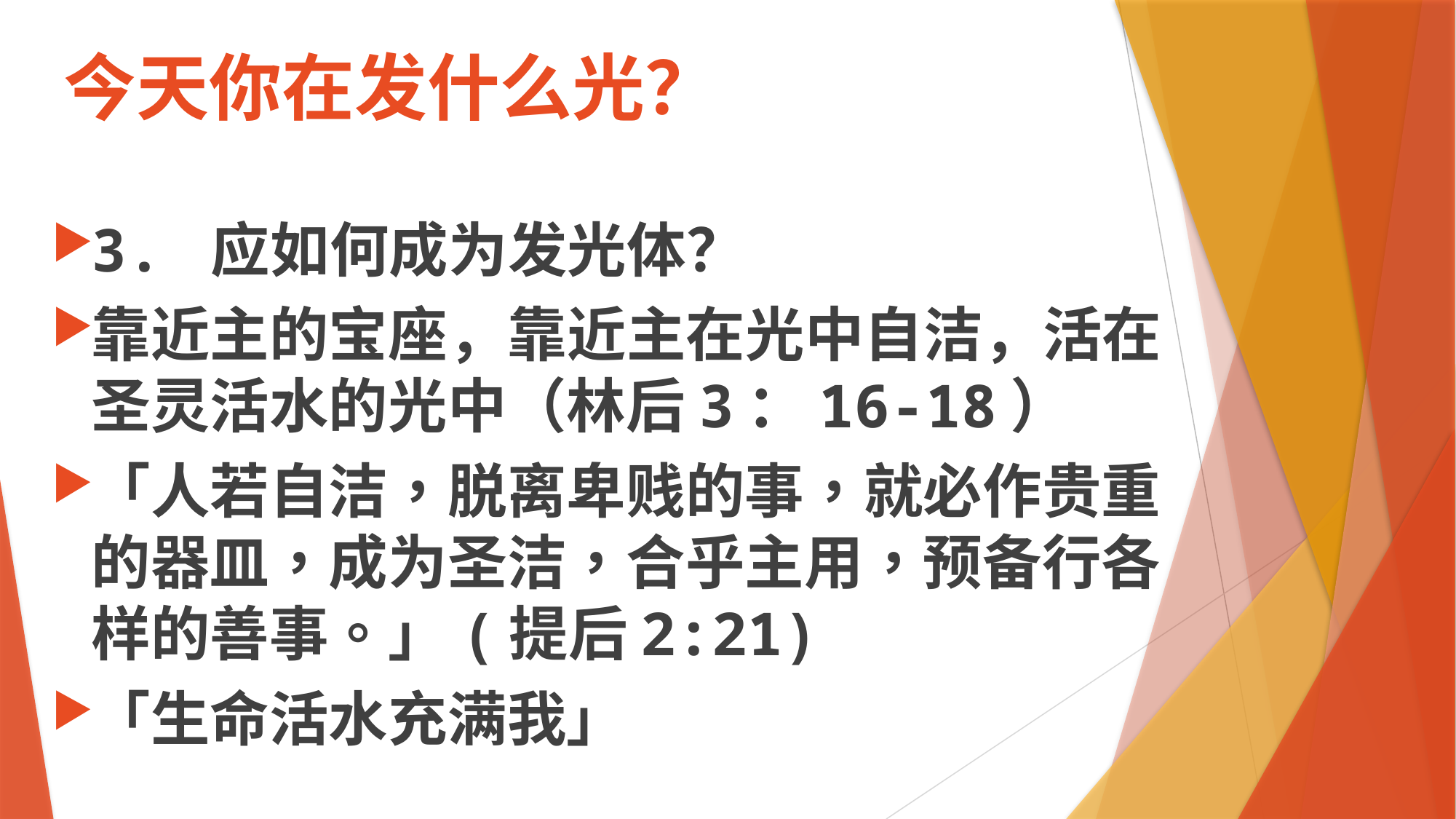

# 今天你在发什么光？
3. 应如何成为发光体？
靠近主的宝座，靠近主在光中自洁，活在圣灵活水的光中（林后3：16-18）
「人若自洁，脱离卑贱的事，就必作贵重的器皿，成为圣洁，合乎主用，预备行各样的善事。」(提后2:21)
「生命活水充满我」